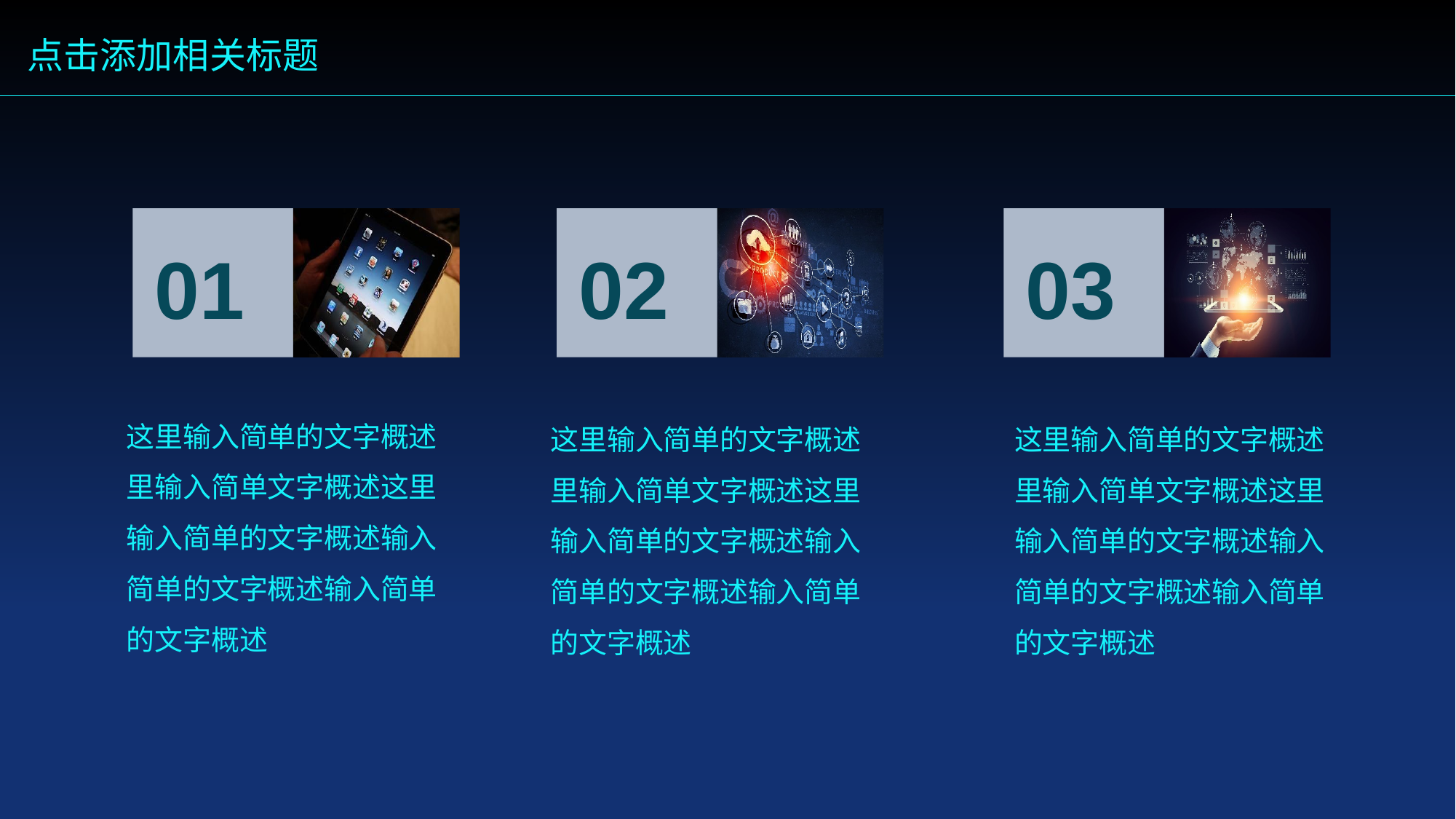

点击添加相关标题

01
02
03
这里输入简单的文字概述里输入简单文字概述这里
输入简单的文字概述输入简单的文字概述输入简单的文字概述
这里输入简单的文字概述里输入简单文字概述这里
输入简单的文字概述输入简单的文字概述输入简单的文字概述
这里输入简单的文字概述里输入简单文字概述这里
输入简单的文字概述输入简单的文字概述输入简单的文字概述